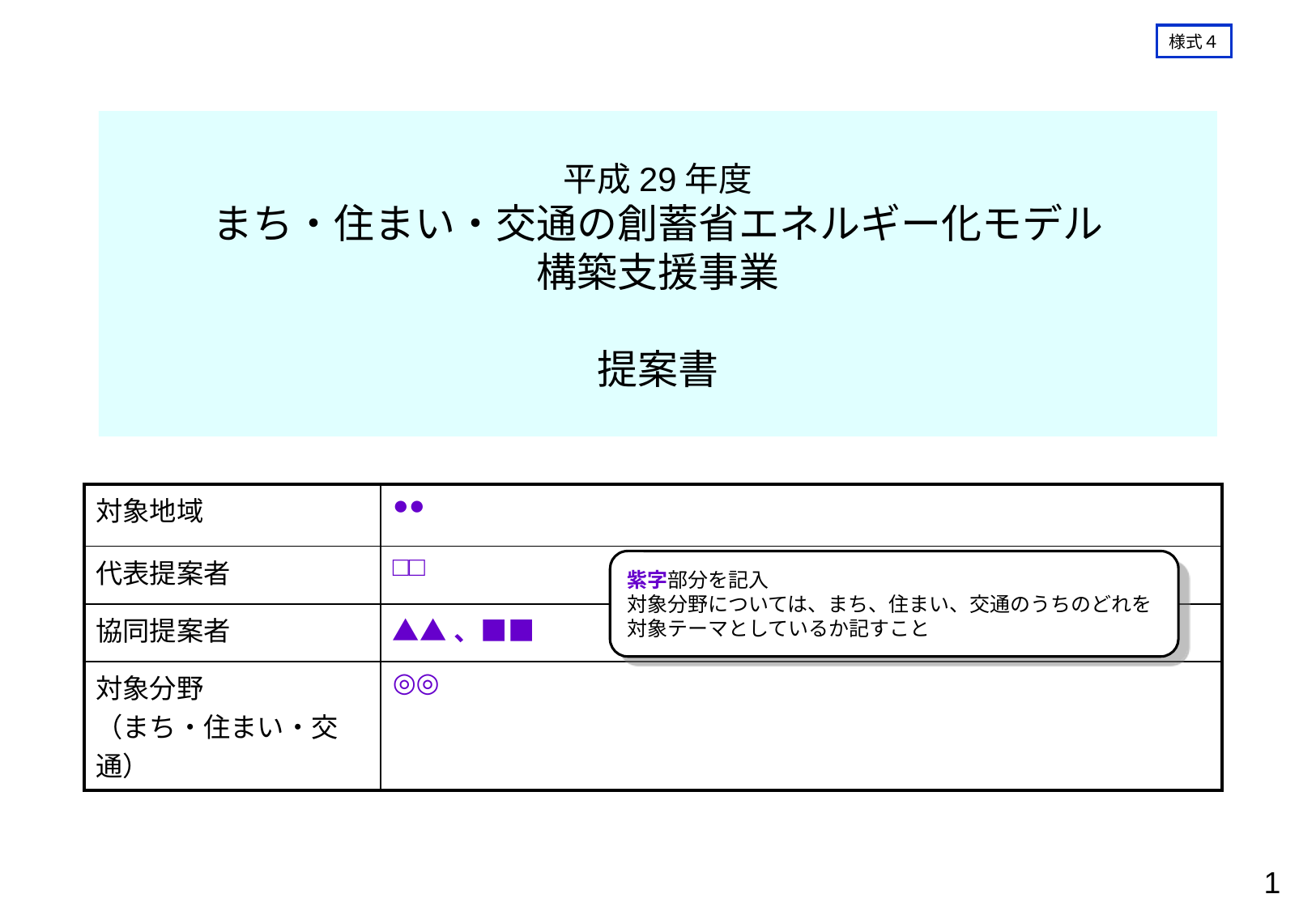

平成29年度
まち・住まい・交通の創蓄省エネルギー化モデル
構築支援事業
提案書
| 対象地域 | ●● |
| --- | --- |
| 代表提案者 | □□ |
| 協同提案者 | ▲▲、■■ |
| 対象分野 （まち・住まい・交通） | ◎◎ |
紫字部分を記入
対象分野については、まち、住まい、交通のうちのどれを対象テーマとしているか記すこと